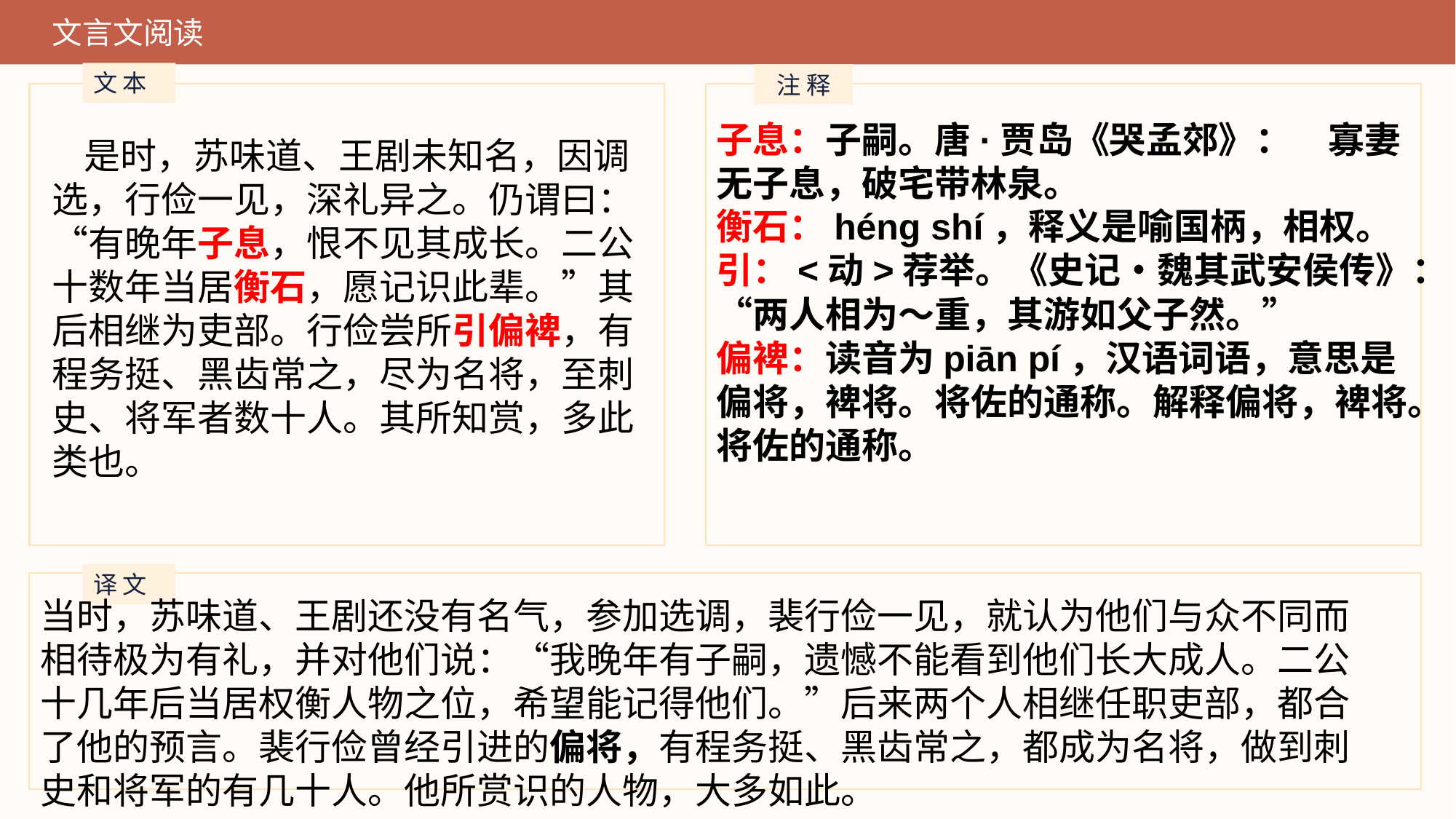

文言文阅读
文 本
注 释

子息：子嗣。唐·贾岛《哭孟郊》：　寡妻无子息，破宅带林泉。
衡石：héng shí，释义是喻国柄，相权。
引：<动>荐举。《史记•魏其武安侯传》：“两人相为～重，其游如父子然。”
偏裨：读音为piān pí，汉语词语，意思是偏将，裨将。将佐的通称。解释偏将，裨将。将佐的通称。
是时，苏味道、王剧未知名，因调选，行俭一见，深礼异之。仍谓曰：“有晚年子息，恨不见其成长。二公十数年当居衡石，愿记识此辈。”其后相继为吏部。行俭尝所引偏裨，有程务挺、黑齿常之，尽为名将，至刺史、将军者数十人。其所知赏，多此类也。
译 文

当时，苏味道、王剧还没有名气，参加选调，裴行俭一见，就认为他们与众不同而相待极为有礼，并对他们说：“我晚年有子嗣，遗憾不能看到他们长大成人。二公十几年后当居权衡人物之位，希望能记得他们。”后来两个人相继任职吏部，都合了他的预言。裴行俭曾经引进的偏将，有程务挺、黑齿常之，都成为名将，做到刺史和将军的有几十人。他所赏识的人物，大多如此。